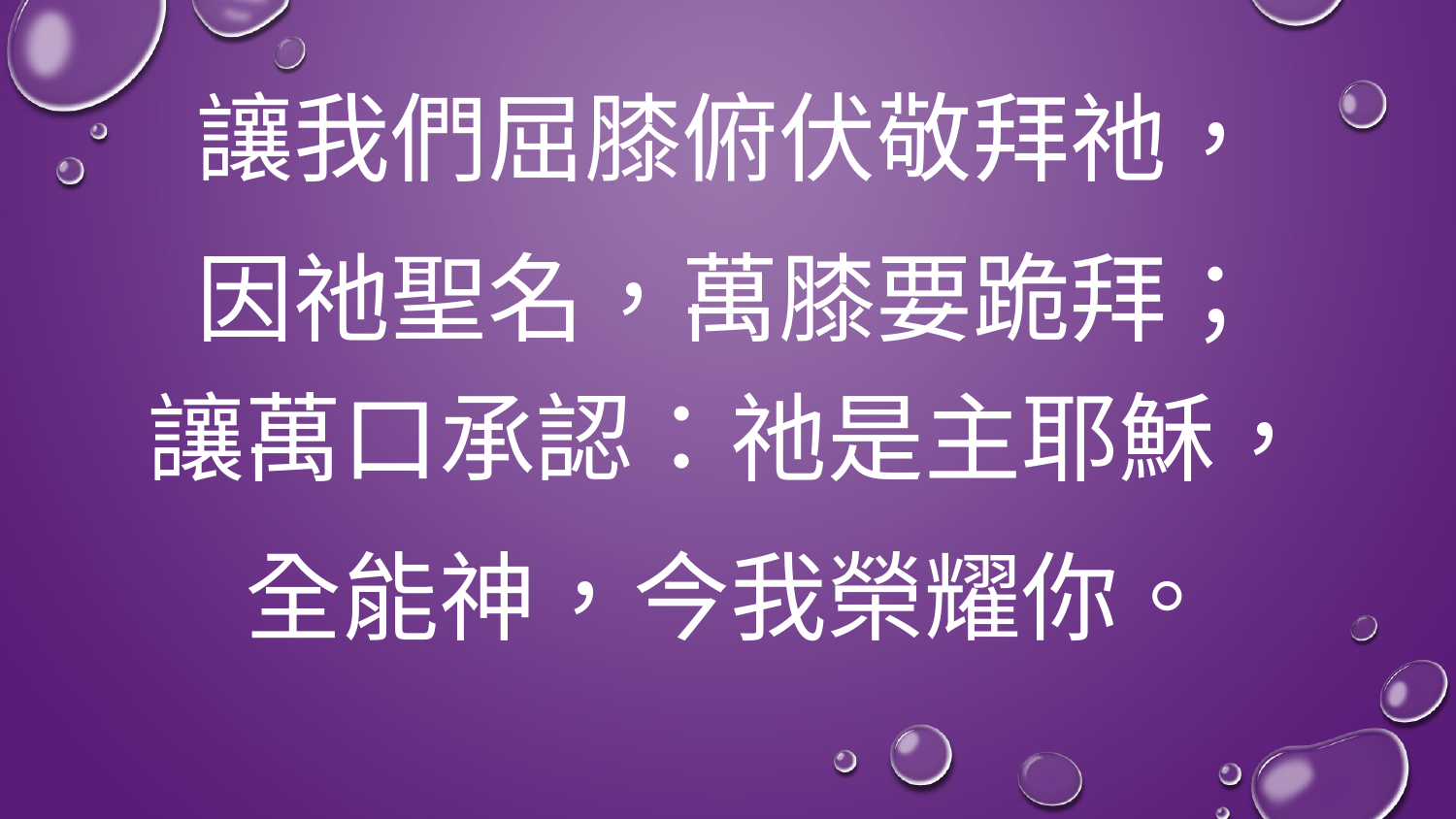

讓我們屈膝俯伏敬拜祂，
因祂聖名，萬膝要跪拜；
讓萬口承認：祂是主耶穌，
全能神，今我榮耀你。